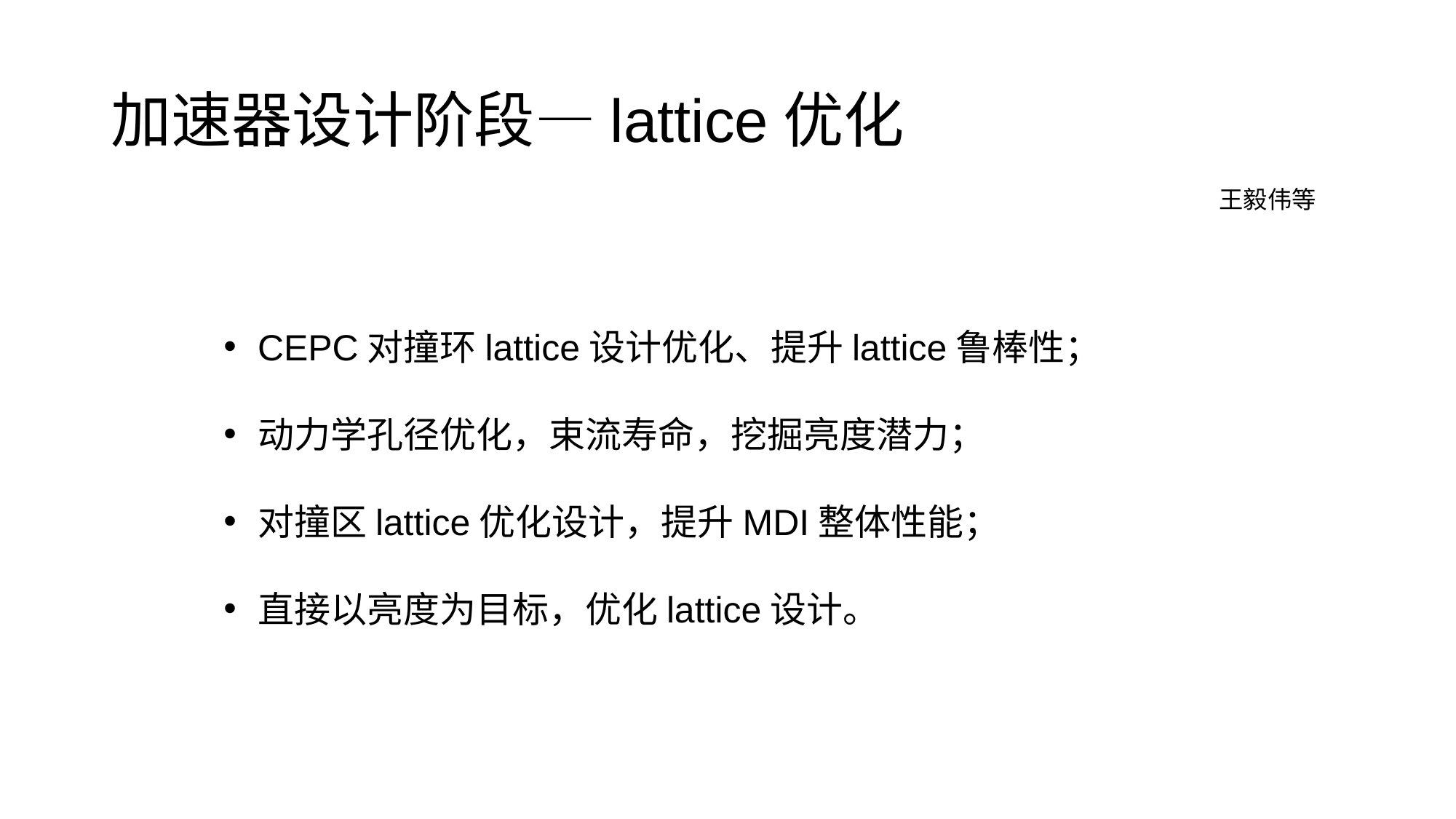

# 加速器设计阶段—lattice优化
王毅伟等
CEPC对撞环lattice设计优化、提升lattice鲁棒性；
动力学孔径优化，束流寿命，挖掘亮度潜力；
对撞区lattice优化设计，提升MDI整体性能；
直接以亮度为目标，优化lattice设计。